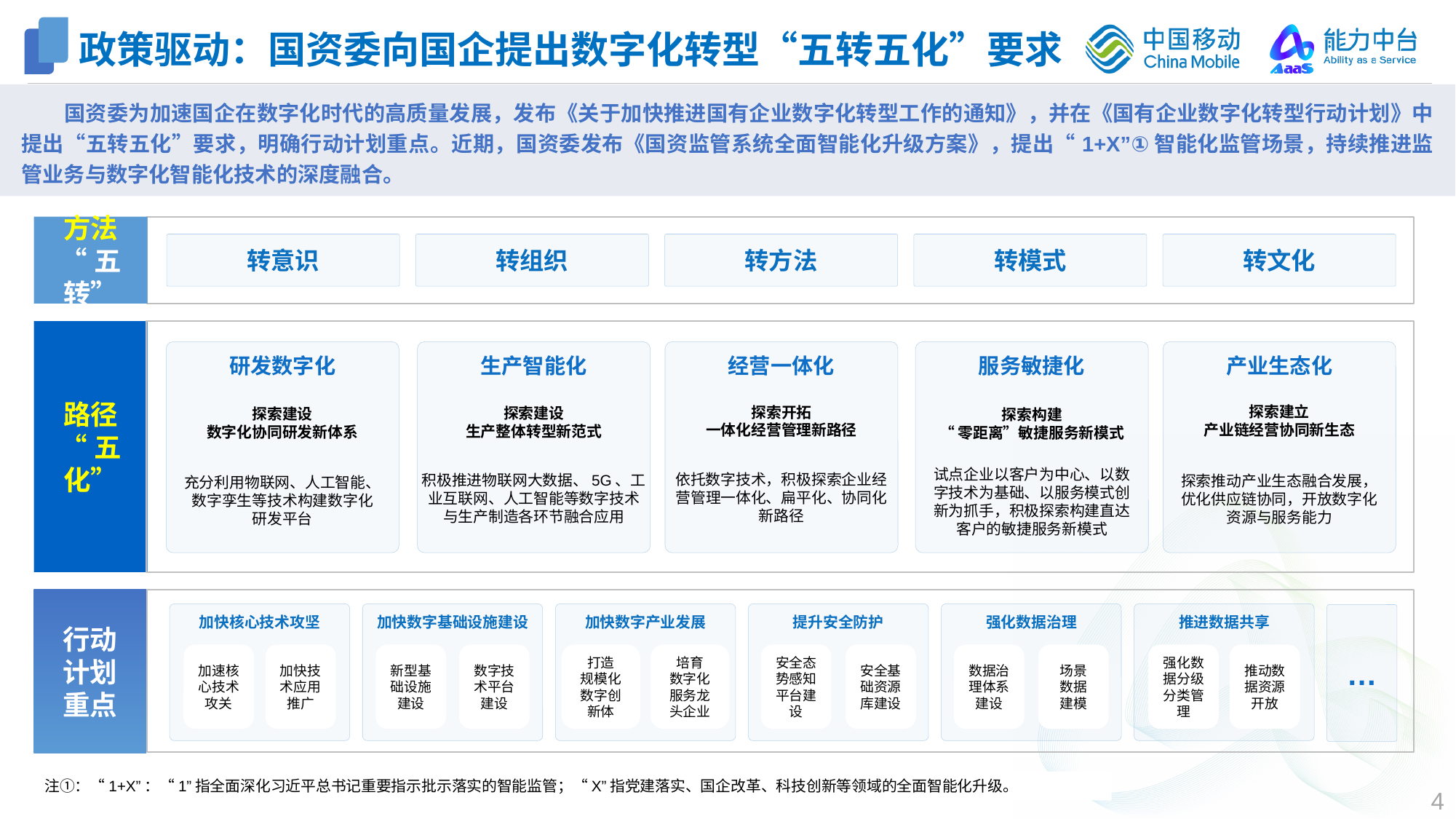

# 政策驱动：国资委向国企提出数字化转型“五转五化”要求

国资委为加速国企在数字化时代的高质量发展，发布《关于加快推进国有企业数字化转型工作的通知》，并在《国有企业数字化转型行动计划》中提出“五转五化”要求，明确行动计划重点。近期，国资委发布《国资监管系统全面智能化升级方案》，提出“1+X”①智能化监管场景，持续推进监管业务与数字化智能化技术的深度融合。
方法
“五转”

转意识

转组织

转方法

转模式

转文化
路径
“五化”

生产智能化
研发数字化
经营一体化
服务敏捷化
产业生态化

探索建立
产业链经营协同新生态
探索开拓
一体化经营管理新路径
探索建设
生产整体转型新范式
探索建设
数字化协同研发新体系
探索构建
“零距离”敏捷服务新模式
依托数字技术，积极探索企业经营管理一体化、扁平化、协同化新路径
积极推进物联网大数据、5G、工业互联网、人工智能等数字技术与生产制造各环节融合应用
探索推动产业生态融合发展，优化供应链协同，开放数字化资源与服务能力
充分利用物联网、人工智能、数字孪生等技术构建数字化
研发平台
试点企业以客户为中心、以数字技术为基础、以服务模式创新为抓手，积极探索构建直达客户的敏捷服务新模式
行动
计划
重点

加快核心技术攻坚
加速核心技术攻关
加快技术应用推广

加快数字基础设施建设
新型基础设施建设
数字技术平台建设

加快数字产业发展
打造
规模化数字创新体
培育
数字化服务龙头企业

提升安全防护
安全态势感知平台建设
安全基础资源库建设

强化数据治理
数据治理体系建设
场景
数据
建模

推进数据共享
强化数据分级分类管理
推动数据资源开放
…
注①：“1+X”：“1”指全面深化习近平总书记重要指示批示落实的智能监管；“X”指党建落实、国企改革、科技创新等领域的全面智能化升级。